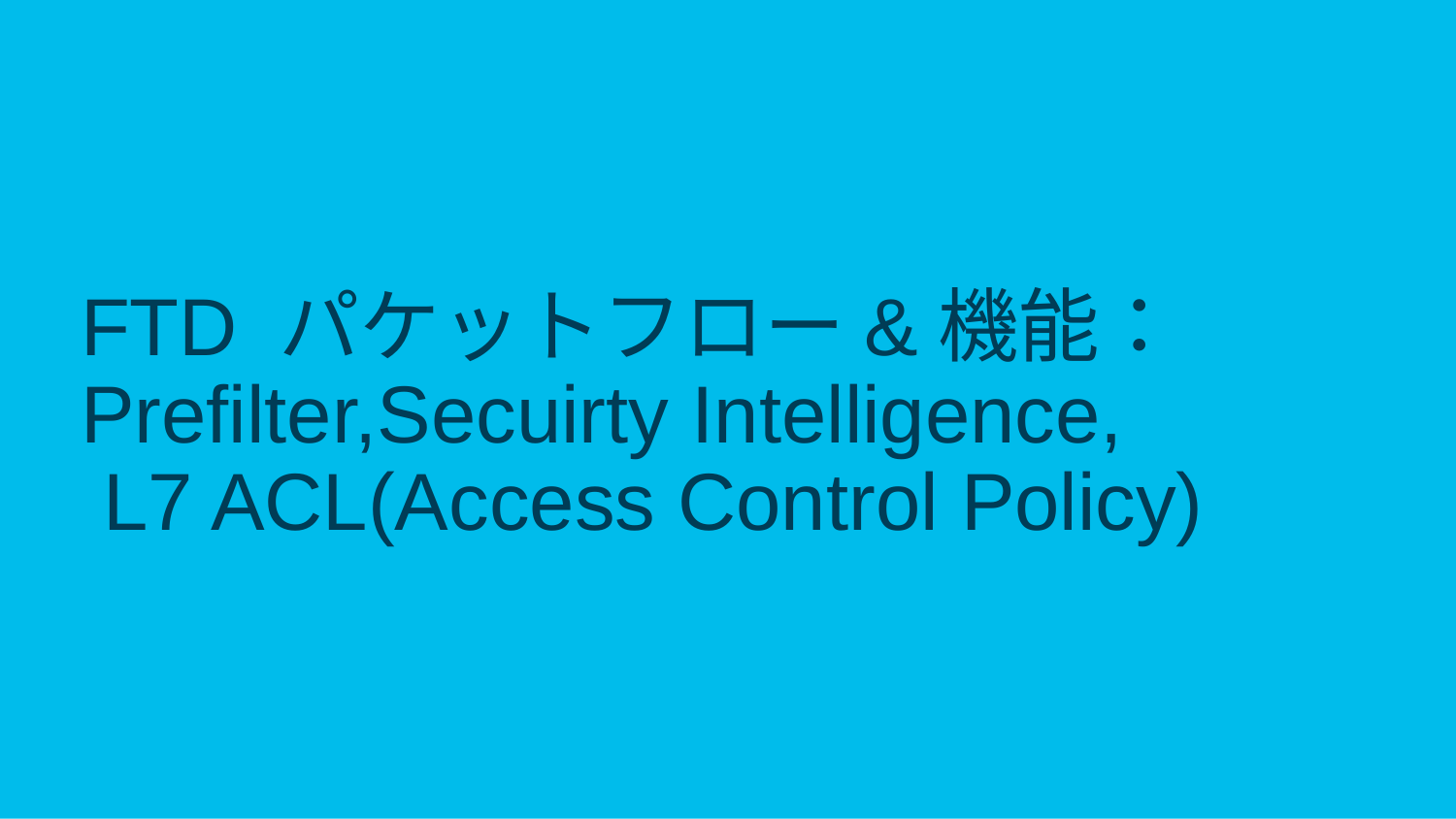

# FTD パケットフロー&機能： Prefilter,Secuirty Intelligence, L7 ACL(Access Control Policy)